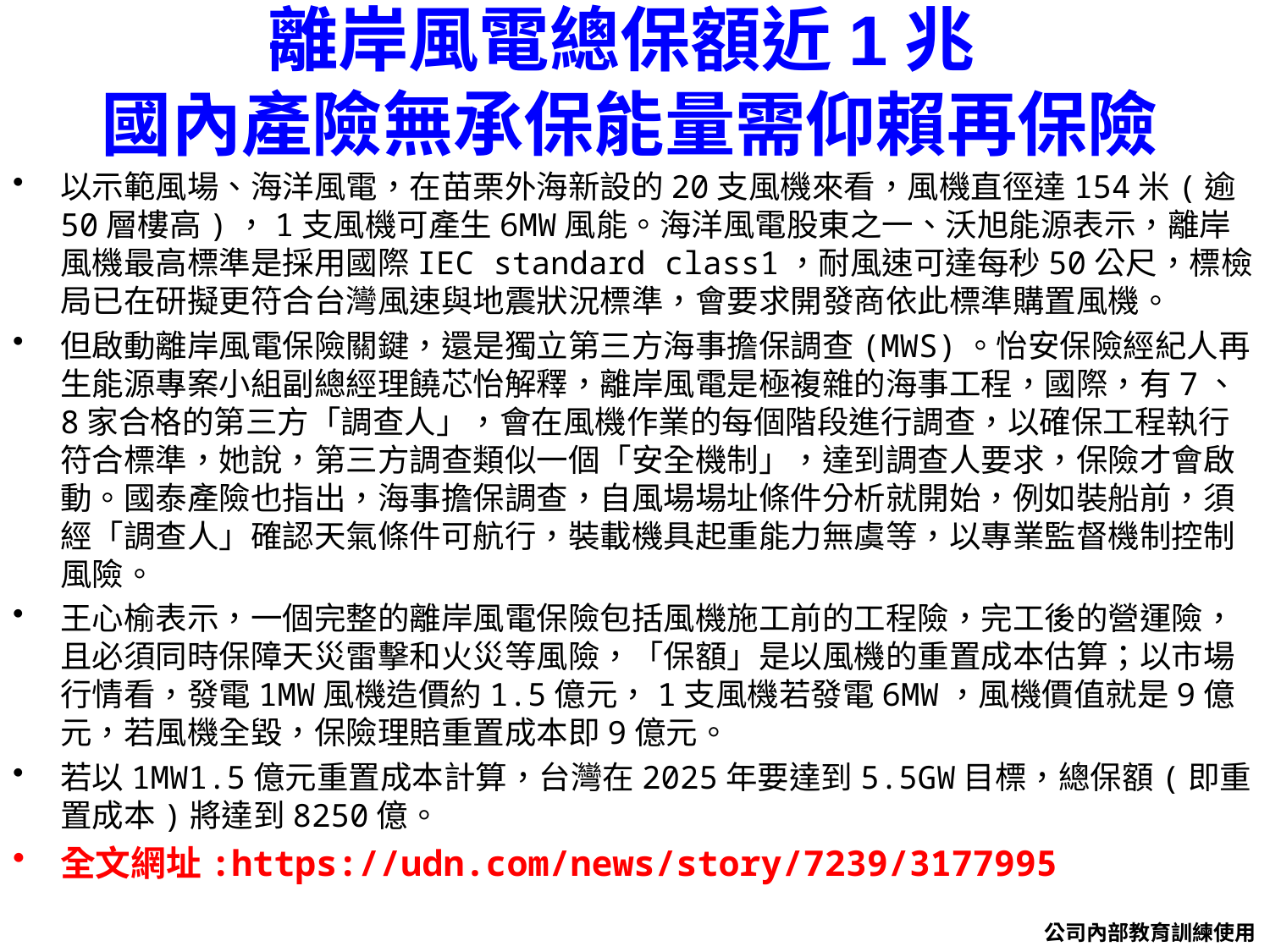

# 離岸風電總保額近1兆 國內產險無承保能量需仰賴再保險

以示範風場、海洋風電，在苗栗外海新設的20支風機來看，風機直徑達154米(逾50層樓高)，1支風機可產生6MW風能。海洋風電股東之一、沃旭能源表示，離岸風機最高標準是採用國際IEC standard class1，耐風速可達每秒50公尺，標檢局已在研擬更符合台灣風速與地震狀況標準，會要求開發商依此標準購置風機。
但啟動離岸風電保險關鍵，還是獨立第三方海事擔保調查(MWS)。怡安保險經紀人再生能源專案小組副總經理饒芯怡解釋，離岸風電是極複雜的海事工程，國際，有7、8家合格的第三方「調查人」，會在風機作業的每個階段進行調查，以確保工程執行符合標準，她說，第三方調查類似一個「安全機制」，達到調查人要求，保險才會啟動。國泰產險也指出，海事擔保調查，自風場場址條件分析就開始，例如裝船前，須經「調查人」確認天氣條件可航行，裝載機具起重能力無虞等，以專業監督機制控制風險。
王心榆表示，一個完整的離岸風電保險包括風機施工前的工程險，完工後的營運險，且必須同時保障天災雷擊和火災等風險，「保額」是以風機的重置成本估算；以市場行情看，發電1MW風機造價約1.5億元，1支風機若發電6MW，風機價值就是9億元，若風機全毀，保險理賠重置成本即9億元。
若以1MW1.5億元重置成本計算，台灣在2025年要達到5.5GW目標，總保額(即重置成本)將達到8250億。
全文網址:https://udn.com/news/story/7239/3177995

公司內部教育訓練使用